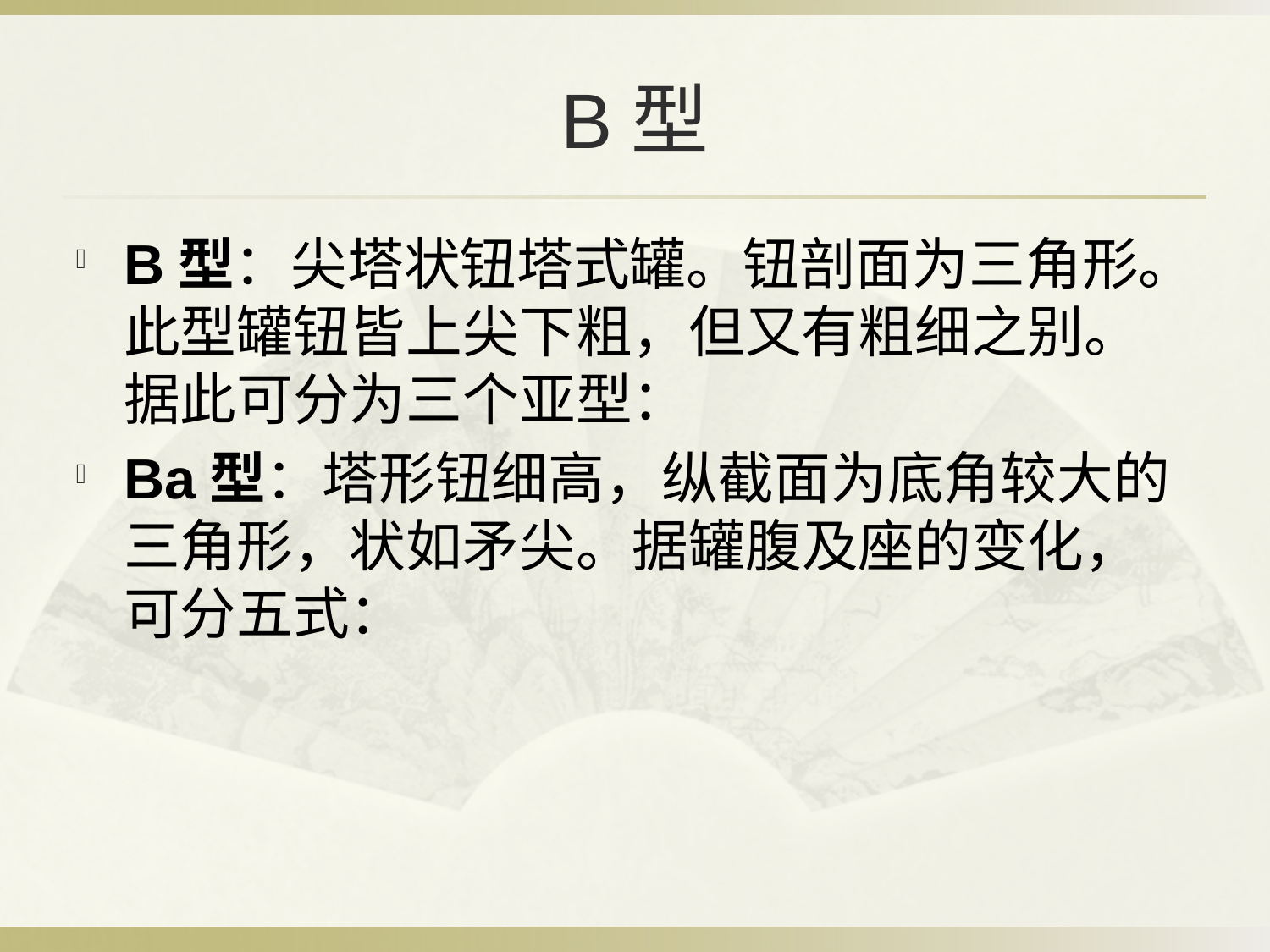

# B型
B型：尖塔状钮塔式罐。钮剖面为三角形。此型罐钮皆上尖下粗，但又有粗细之别。据此可分为三个亚型：
Ba型：塔形钮细高，纵截面为底角较大的三角形，状如矛尖。据罐腹及座的变化，可分五式：